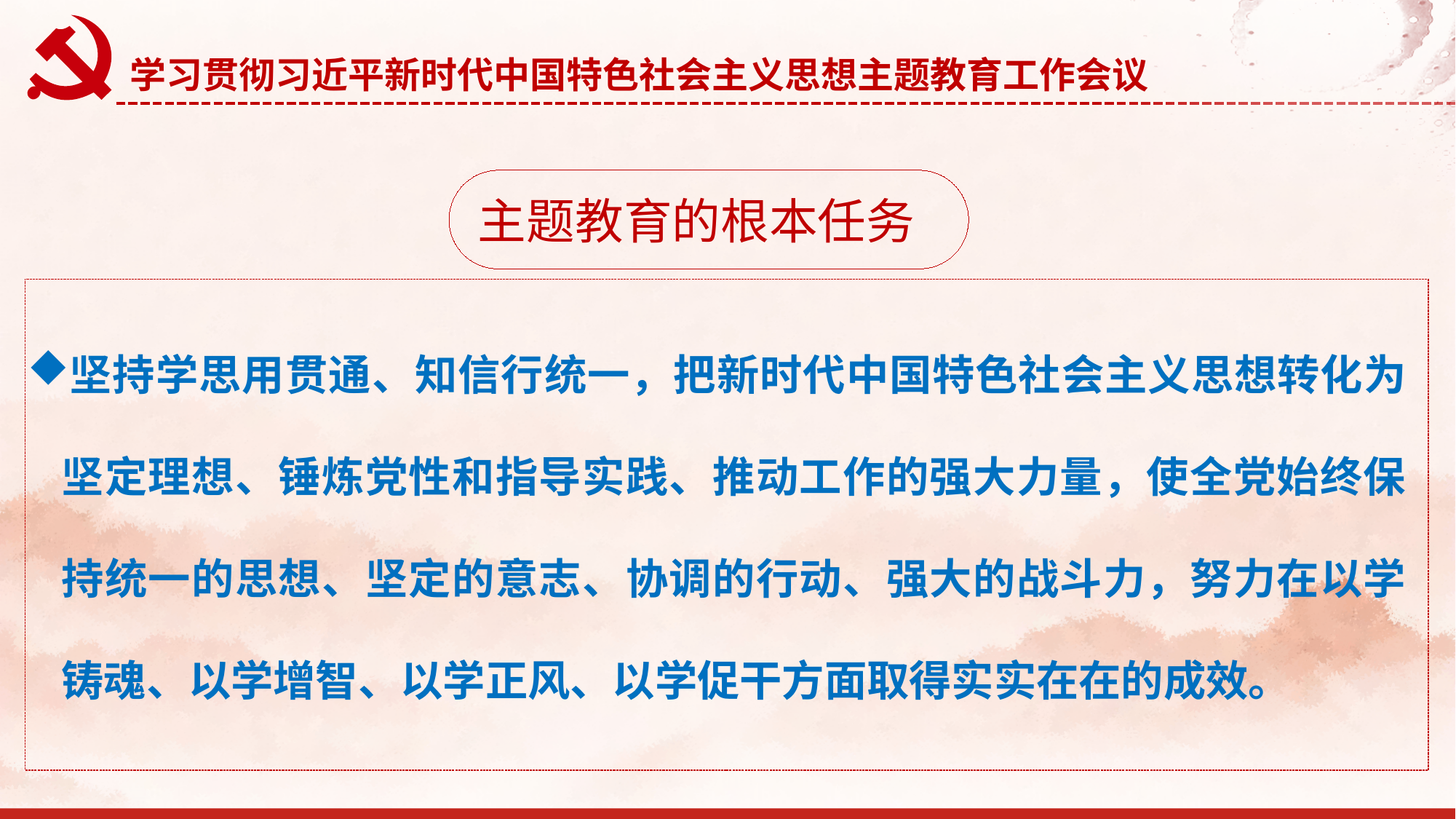

学习贯彻习近平新时代中国特色社会主义思想主题教育工作会议
主题教育的根本任务

坚持学思用贯通、知信行统一，把新时代中国特色社会主义思想转化为坚定理想、锤炼党性和指导实践、推动工作的强大力量，使全党始终保持统一的思想、坚定的意志、协调的行动、强大的战斗力，努力在以学铸魂、以学增智、以学正风、以学促干方面取得实实在在的成效。